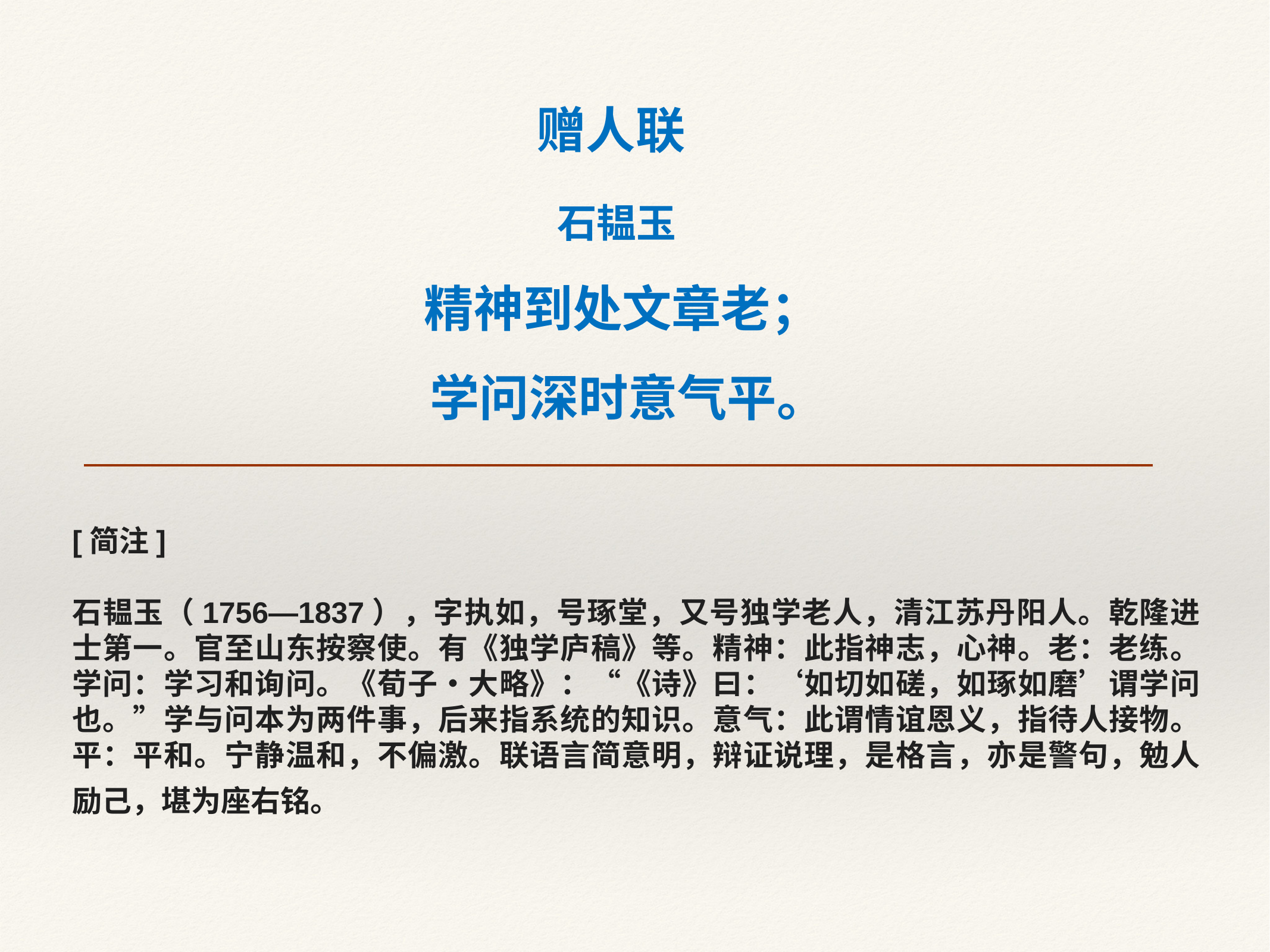

赠人联
石韫玉
精神到处文章老；
 学问深时意气平。

[简注]

石韫玉（1756—1837），字执如，号琢堂，又号独学老人，清江苏丹阳人。乾隆进士第一。官至山东按察使。有《独学庐稿》等。精神：此指神志，心神。老：老练。学问：学习和询问。《荀子•大略》：“《诗》曰：‘如切如磋，如琢如磨’谓学问也。”学与问本为两件事，后来指系统的知识。意气：此谓情谊恩义，指待人接物。平：平和。宁静温和，不偏激。联语言简意明，辩证说理，是格言，亦是警句，勉人励己，堪为座右铭。